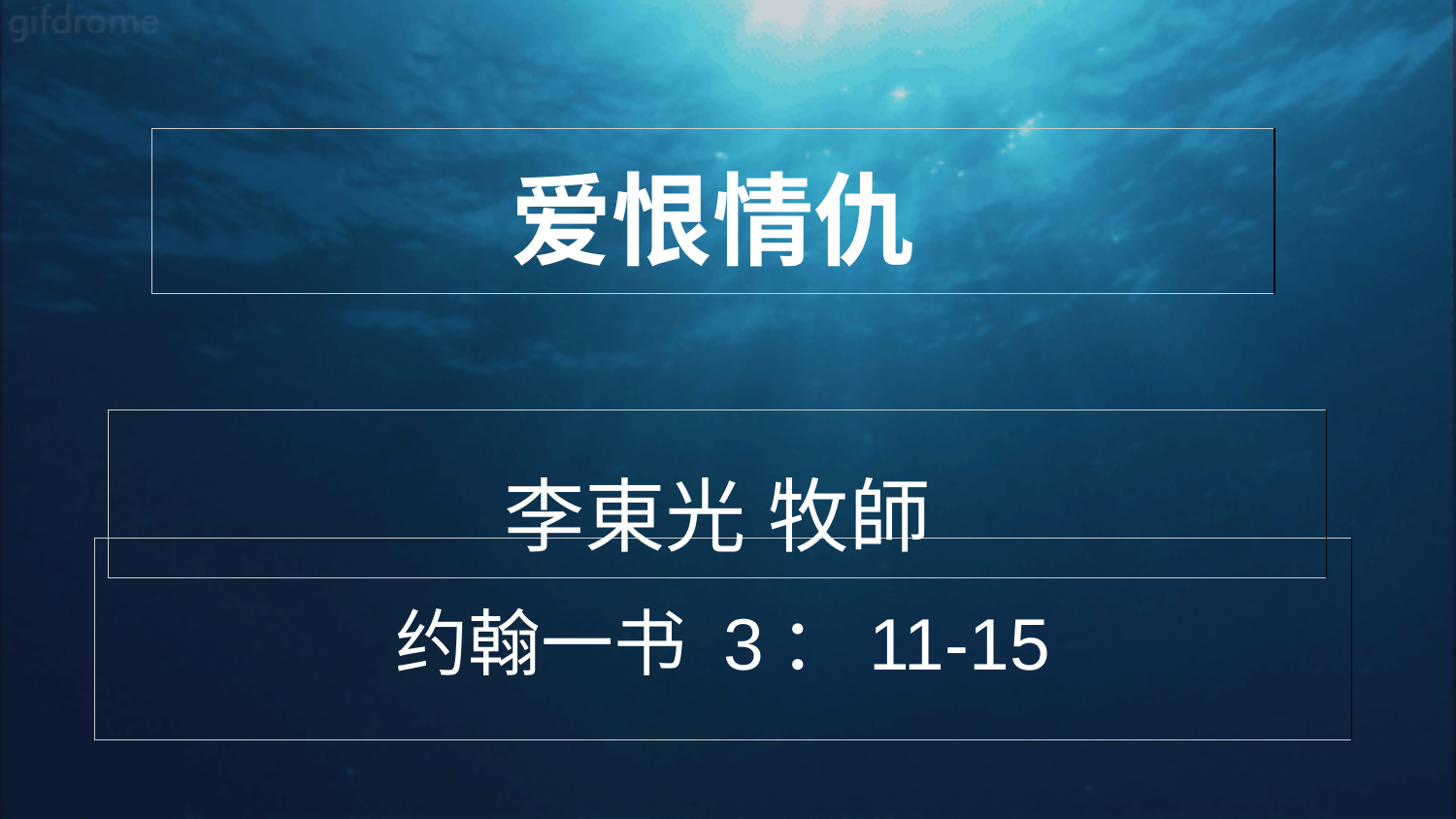

| 爱恨情仇 |
| --- |
| 李東光 牧師 |
| --- |
| 约翰一书 3：11-15 |
| --- |